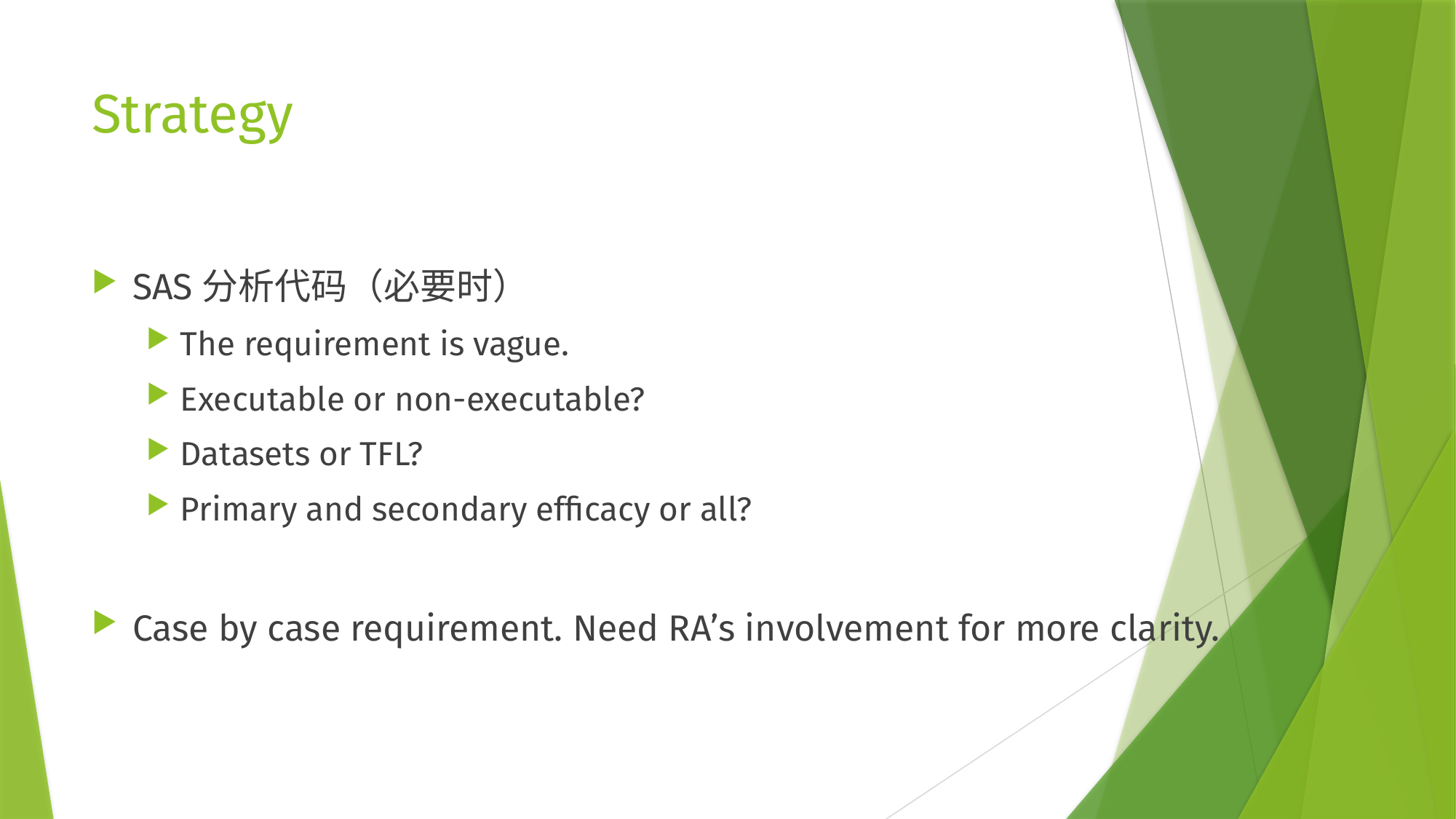

# Strategy
SAS分析代码（必要时）
The requirement is vague.
Executable or non-executable?
Datasets or TFL?
Primary and secondary efficacy or all?

Case by case requirement. Need RA’s involvement for more clarity.